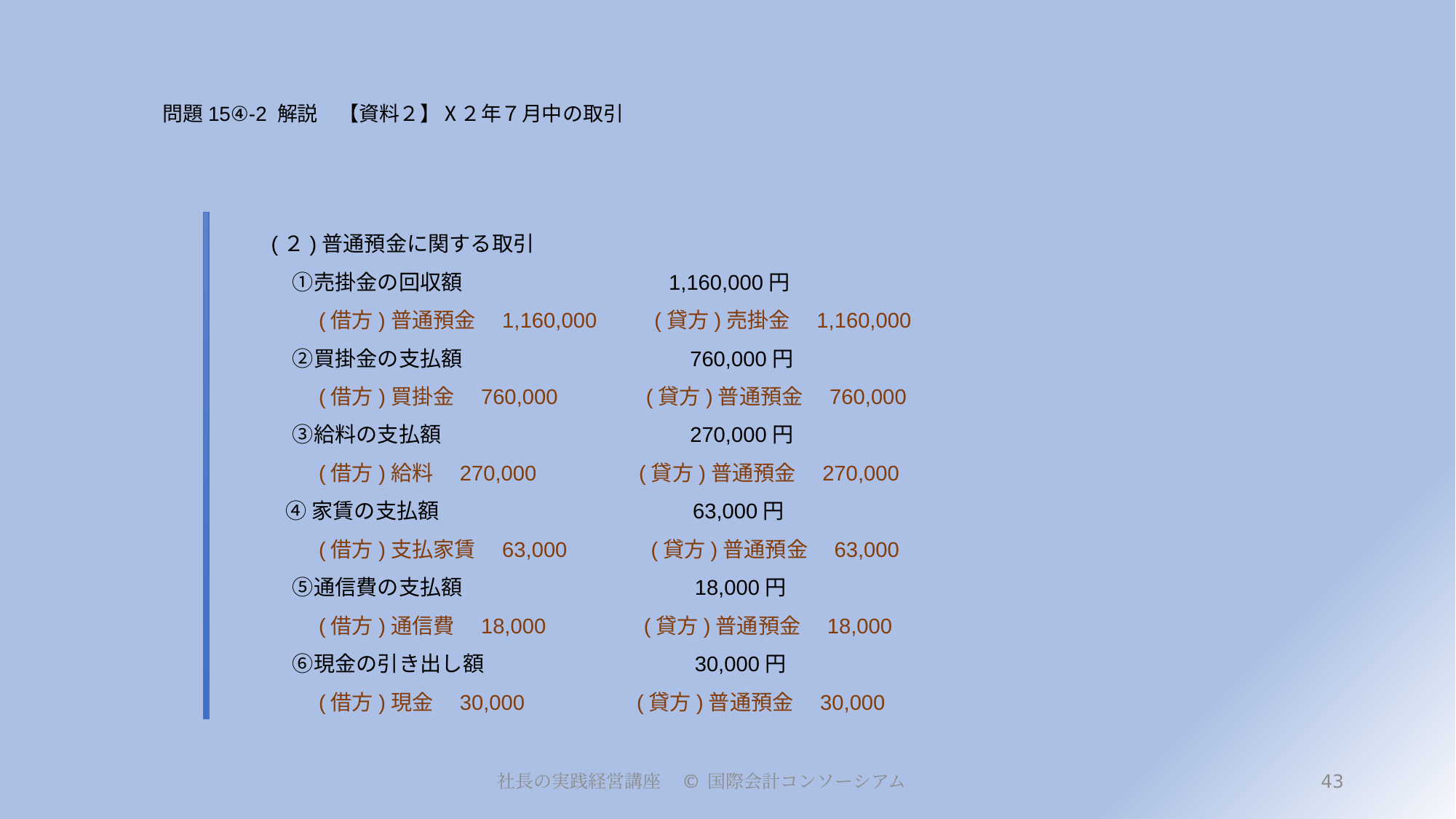

# 問題15④-2 解説　【資料２】Ⅹ２年７月中の取引

(２)普通預金に関する取引
　①売掛金の回収額　　　　　　　　  　1,160,000円
　　(借方)普通預金　1,160,000　　 (貸方)売掛金　1,160,000
　②買掛金の支払額　　　　　　　　　  　760,000円
　　(借方)買掛金　760,000　　　   (貸方)普通預金　760,000
　③給料の支払額　　　　　　　　　　  　270,000円
　　(借方)給料　270,000　　　      (貸方)普通預金　270,000
   ④家賃の支払額　　　　　　　　　　   　63,000円
　　(借方)支払家賃　63,000　　　  (貸方)普通預金　63,000
　⑤通信費の支払額　　　　　　　　　   　18,000円
　　(借方)通信費　18,000　　    　 (貸方)普通預金　18,000
　⑥現金の引き出し額　　　　　　　　　   30,000円
　　(借方)現金　30,000　　　        (貸方)普通預金　30,000
43
社長の実践経営講座　© 国際会計コンソーシアム